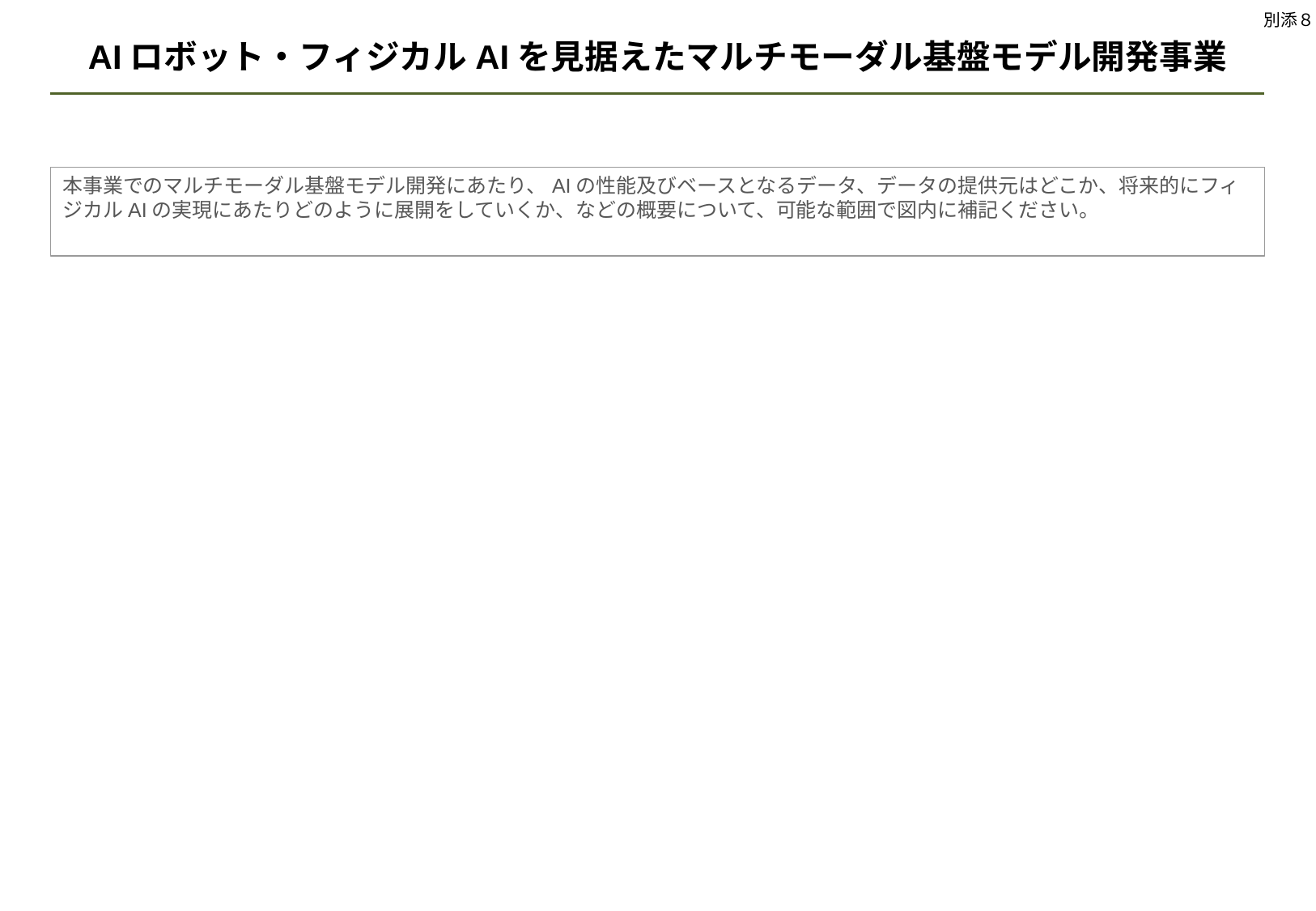

別添８
AIロボット・フィジカルAIを見据えたマルチモーダル基盤モデル開発事業
本事業でのマルチモーダル基盤モデル開発にあたり、AIの性能及びベースとなるデータ、データの提供元はどこか、将来的にフィジカルAIの実現にあたりどのように展開をしていくか、などの概要について、可能な範囲で図内に補記ください。